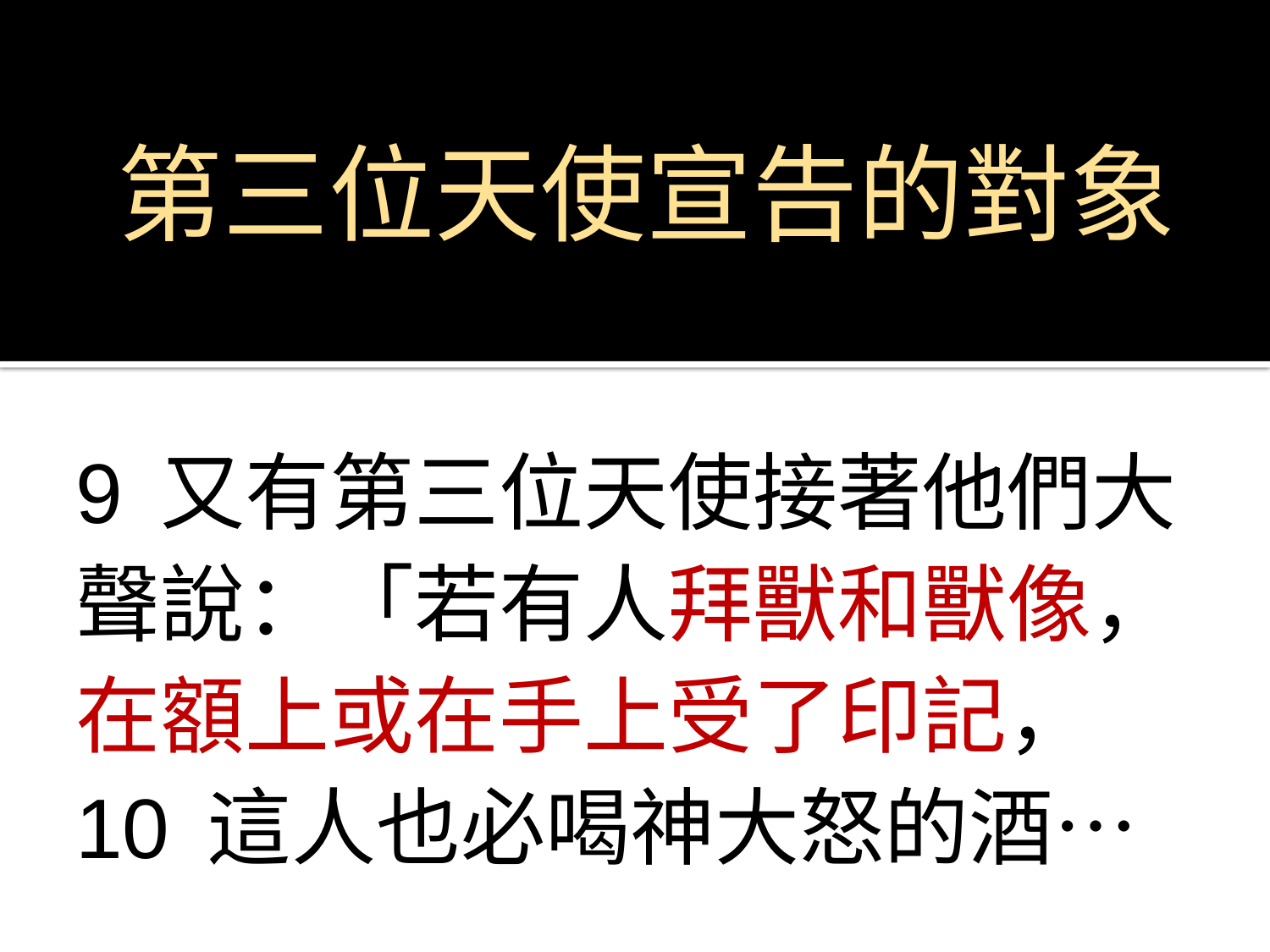

# 第三位天使宣告的對象
9 又有第三位天使接著他們大聲說：「若有人拜獸和獸像，在額上或在手上受了印記， 10 這人也必喝神大怒的酒…